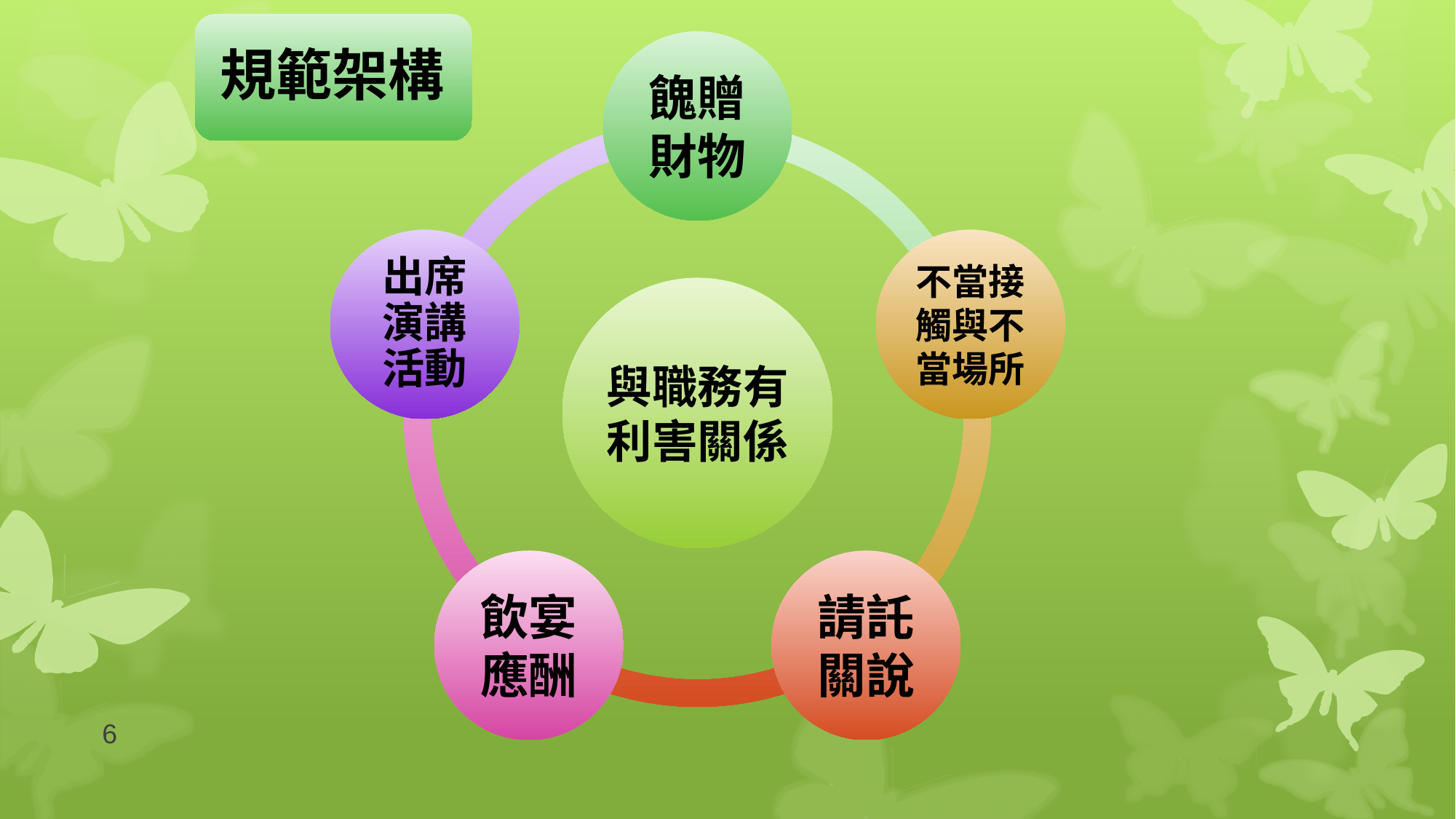

規範架構
與職務有
利害關係
餽贈
財物
不當接觸與不當場所
請託
關說
飲宴
應酬
出席演講活動
6